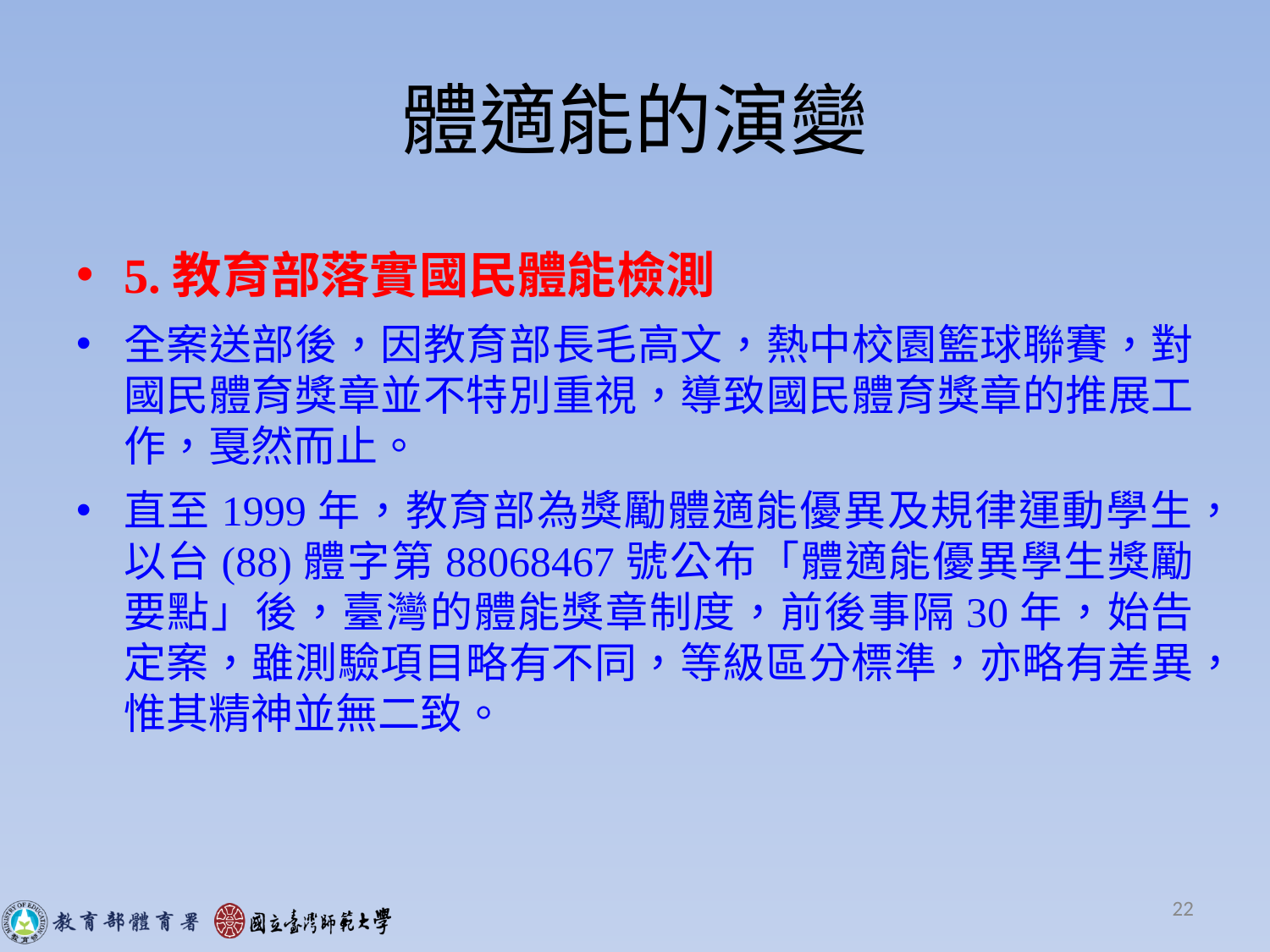

# 體適能的演變
5.教育部落實國民體能檢測
全案送部後，因教育部長毛高文，熱中校園籃球聯賽，對國民體育獎章並不特別重視，導致國民體育獎章的推展工作，戛然而止。
直至1999年，教育部為獎勵體適能優異及規律運動學生，以台(88)體字第88068467號公布「體適能優異學生獎勵要點」後，臺灣的體能獎章制度，前後事隔30年，始告定案，雖測驗項目略有不同，等級區分標準，亦略有差異，惟其精神並無二致。

22